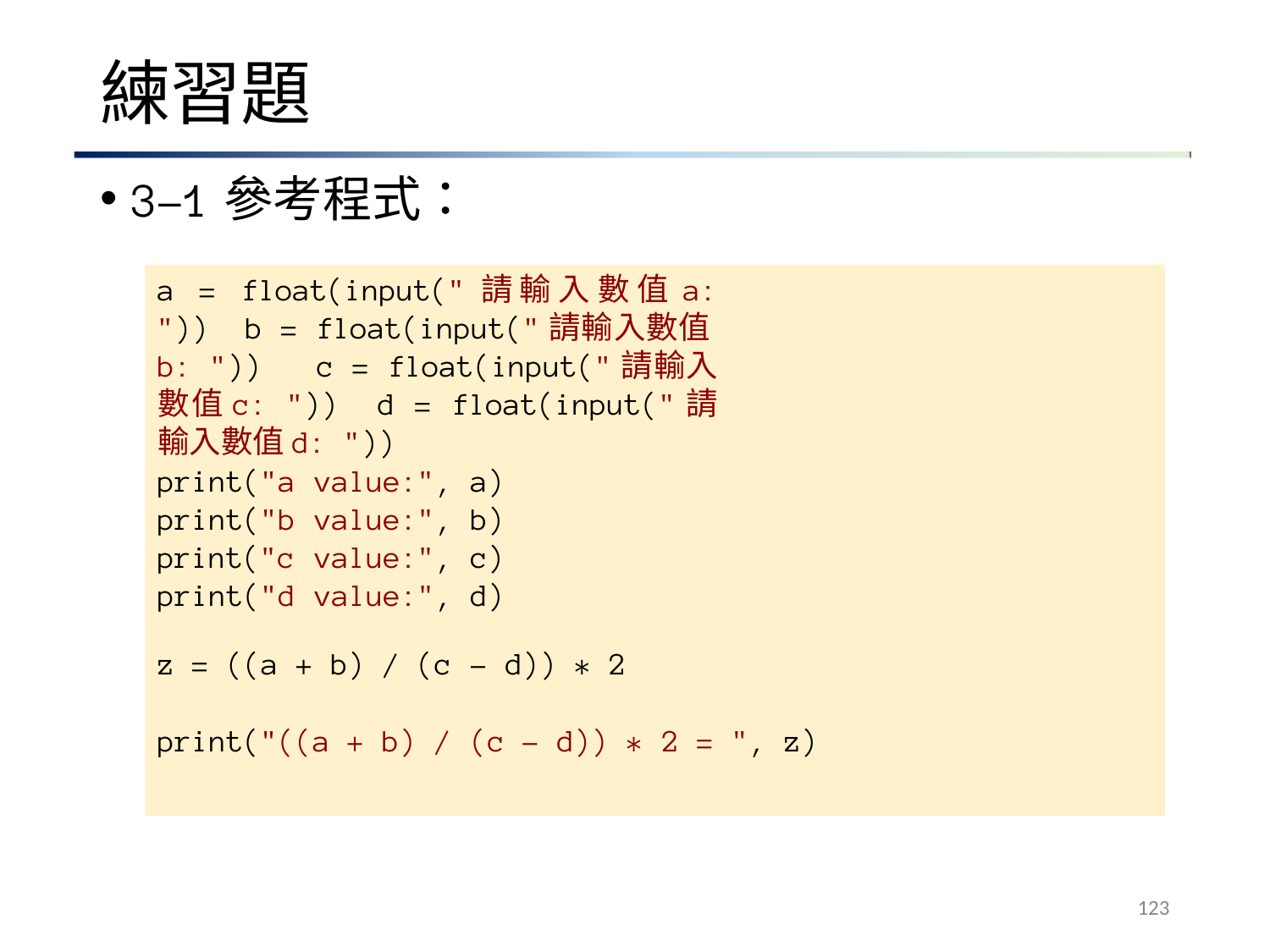

# 練習題
3-1參考程式：

a = float(input("請輸入數值a: "))  b = float(input("請輸入數值b: "))   c = float(input("請輸入數值c: "))  d = float(input("請輸入數值d: "))
| print("a | value:", | a) |  |  |
| --- | --- | --- | --- | --- |
| print("b | value:", | b) |  |  |
| print("c | value:", | c) |  |  |
| print("d | value:", | d) |  |  |
| z = ((a + b) / (c |  | - d)) \* 2 |  |  |
| print("((a + b) / |  | (c - d)) \* | 2 = | ", z) |
123